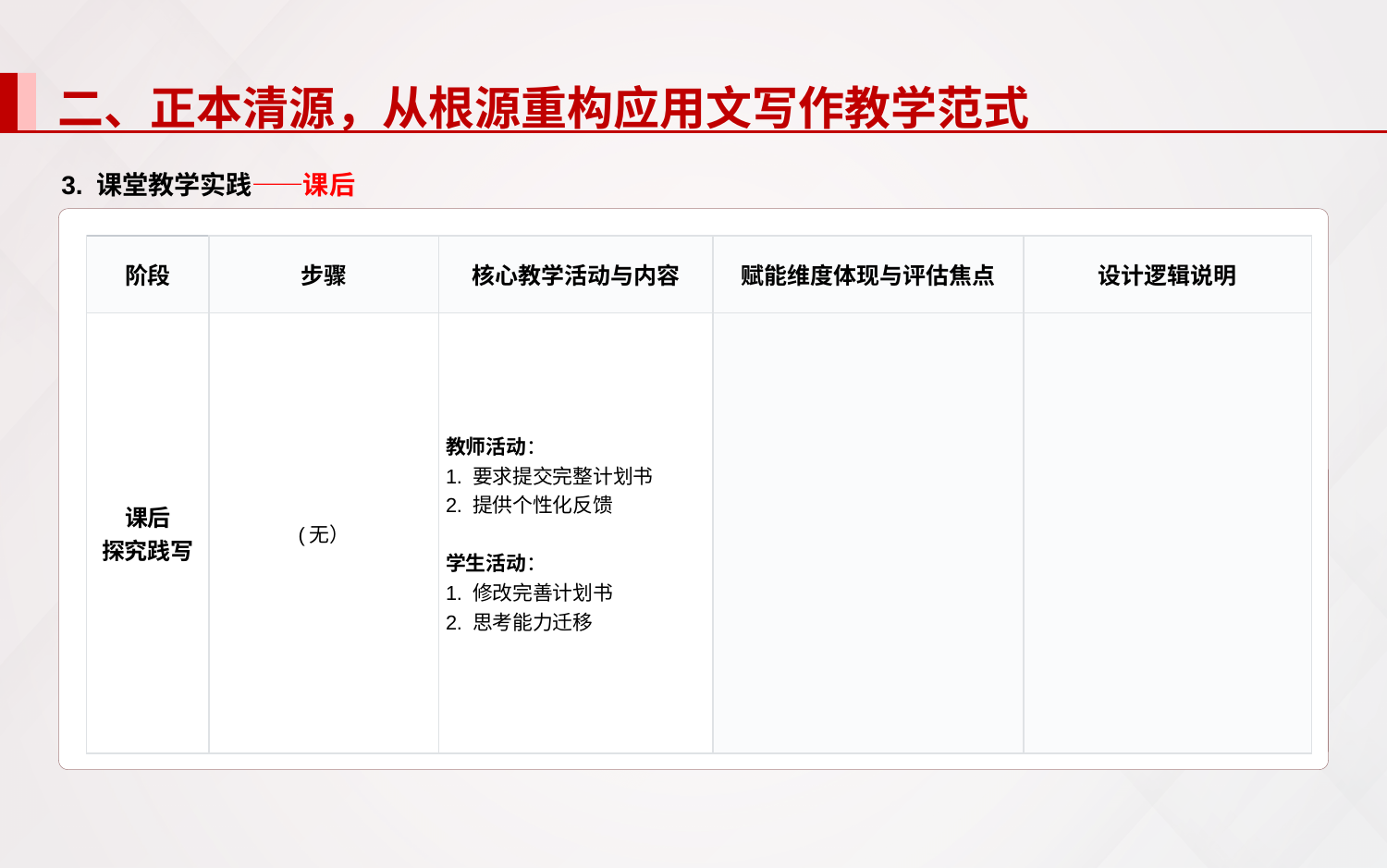

二、正本清源，从根源重构应用文写作教学范式

3. 课堂教学实践——课后

| 阶段 | 步骤 | 核心教学活动与内容 | 赋能维度体现与评估焦点 | 设计逻辑说明 |
| --- | --- | --- | --- | --- |
| 课后 探究践写 | (无） | 教师活动： 1. 要求提交完整计划书 2. 提供个性化反馈 学生活动： 1. 修改完善计划书 2. 思考能力迁移 |  |  |